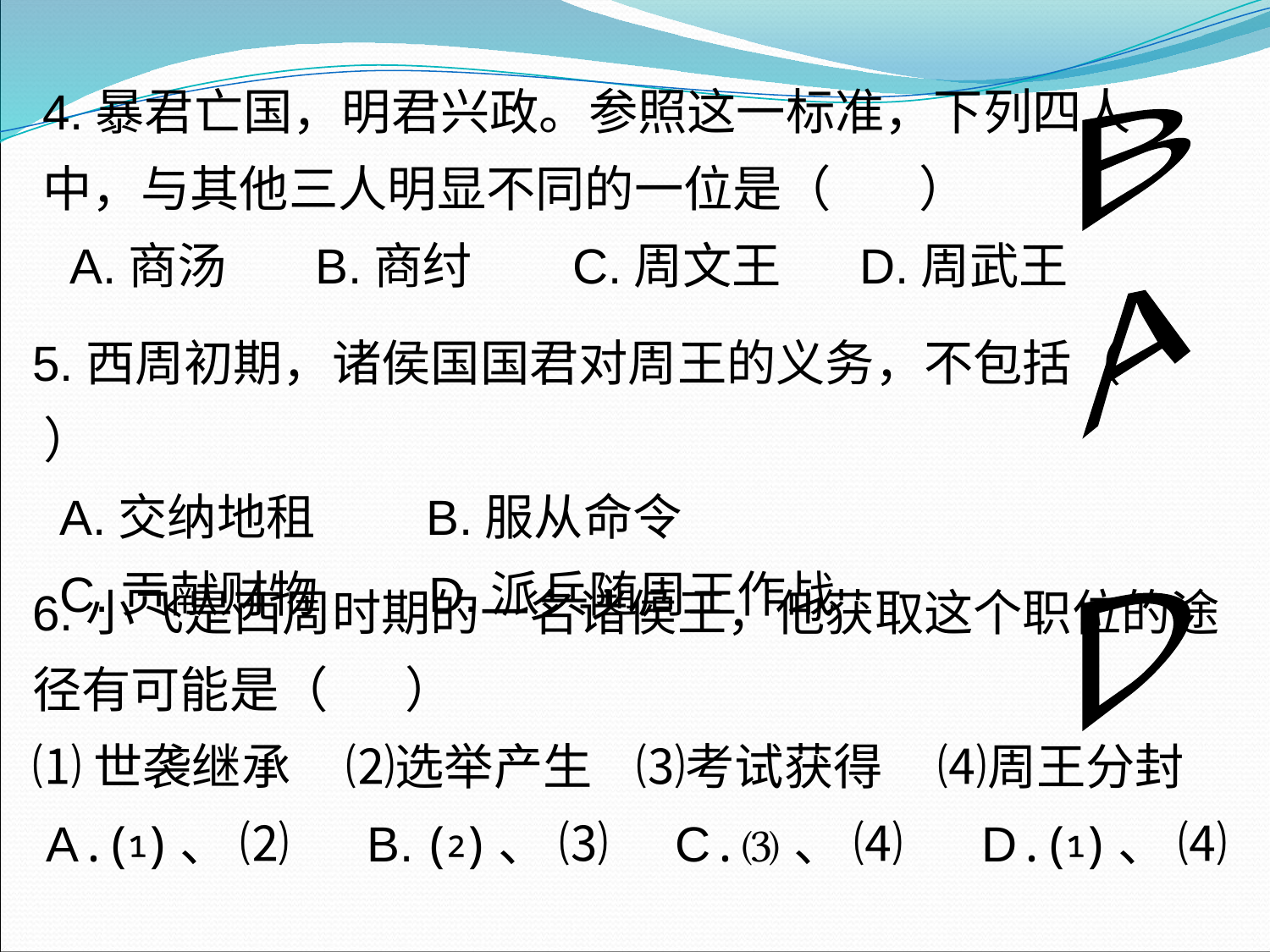

4.暴君亡国，明君兴政。参照这一标准，下列四人中，与其他三人明显不同的一位是（        ）
  A.商汤       B.商纣        C.周文王      D.周武王
B
A
5.西周初期，诸侯国国君对周王的义务，不包括（       ）
  A.交纳地租         B.服从命令
  C.贡献财物         D.派兵随周王作战
6.小飞是西周时期的一名诸侯王，他获取这个职位的途径有可能是（       ）
⑴世袭继承     ⑵选举产生    ⑶考试获得     ⑷周王分封
 A.⑴、 ⑵      B. ⑵、 ⑶     C.⑶、 ⑷      D.⑴、 ⑷
D